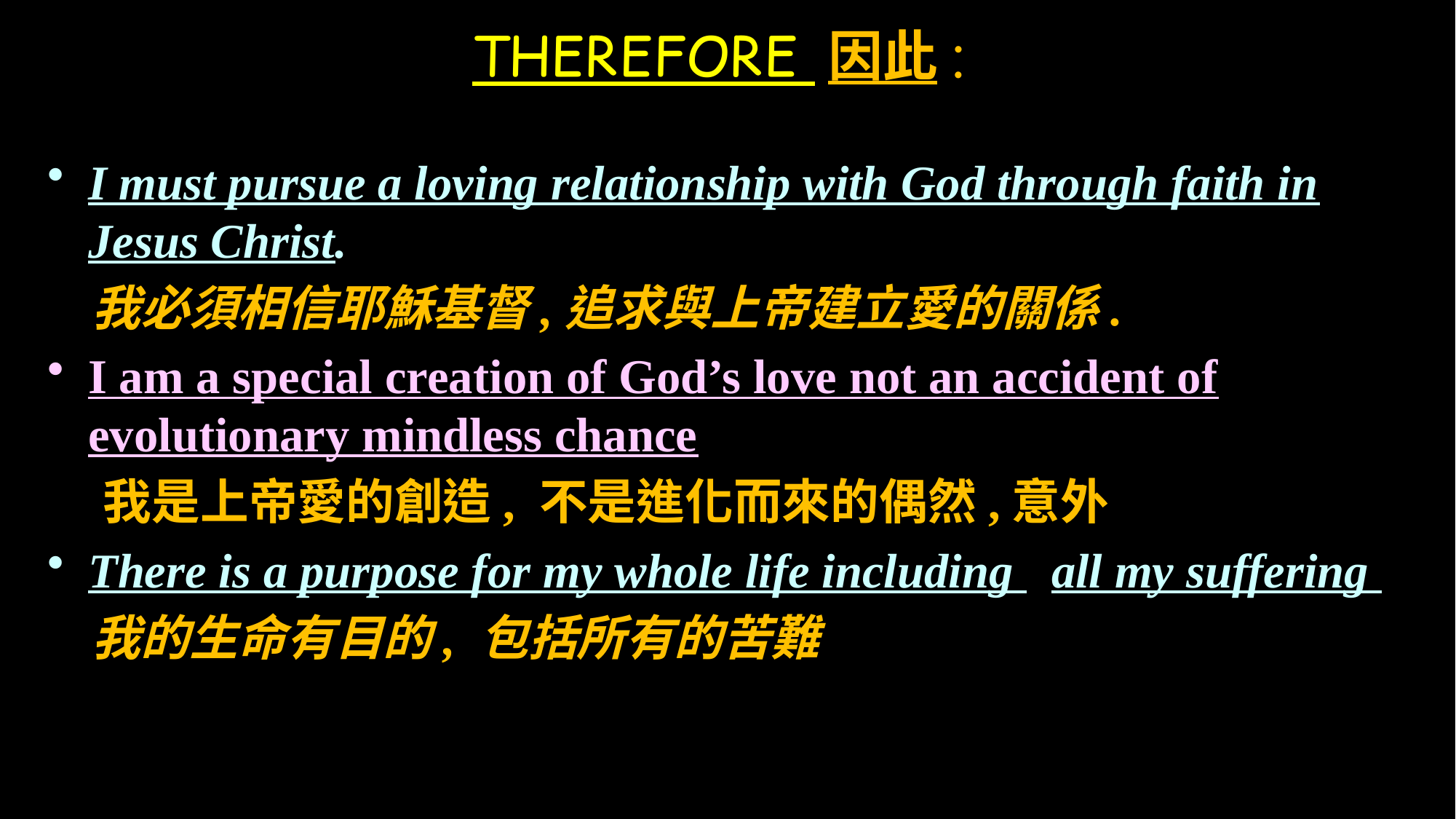

# THEREFORE 因此:
I must pursue a loving relationship with God through faith in Jesus Christ.
   我必須相信耶穌基督,追求與上帝建立愛的關係.
I am a special creation of God’s love not an accident of evolutionary mindless chance
    我是上帝愛的創造, 不是進化而來的偶然,意外
There is a purpose for my whole life including   all my suffering
   我的生命有目的, 包括所有的苦難